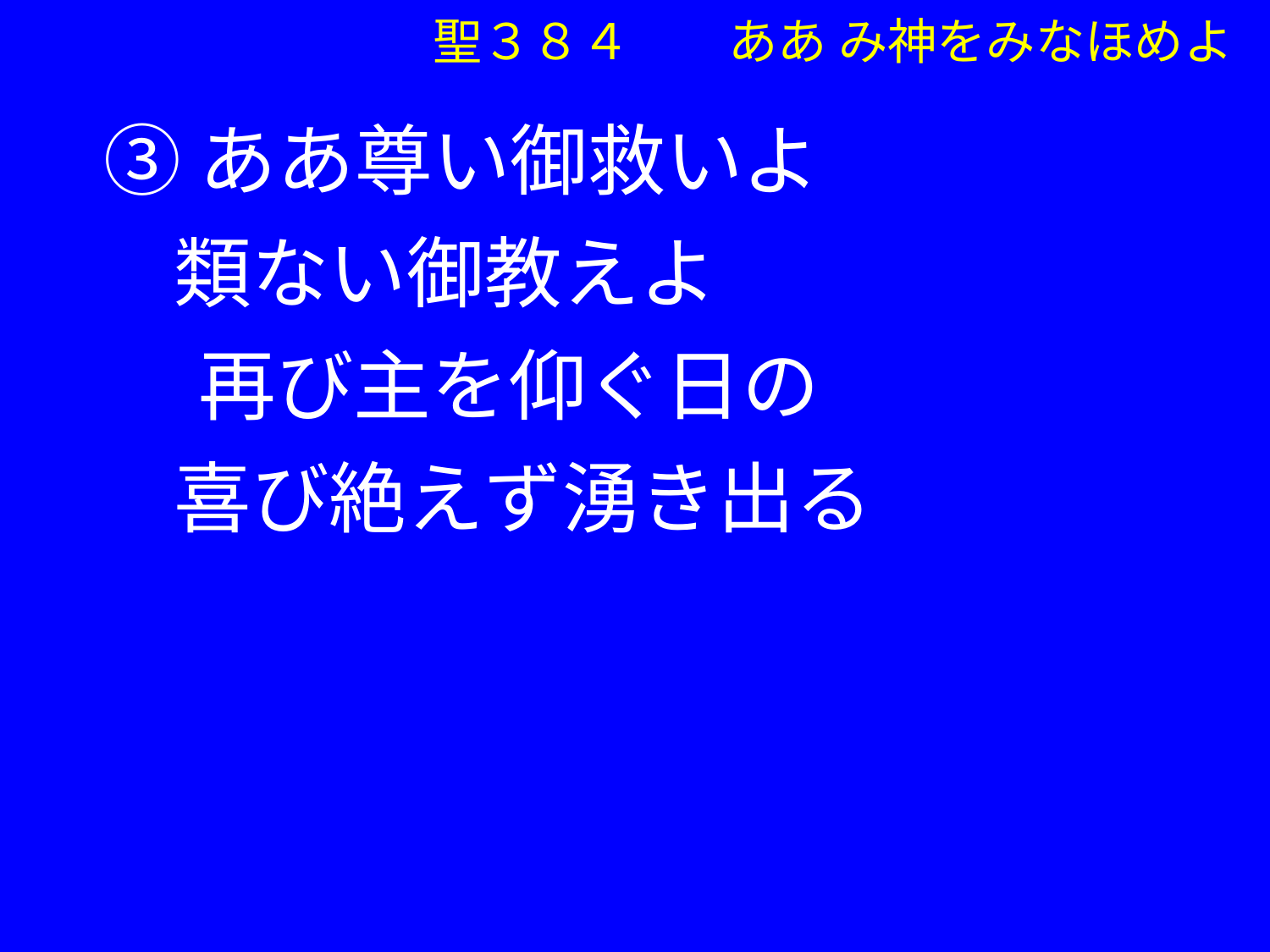

③ああ尊い御救いよ
   類ない御教えよ
　 再び主を仰ぐ日の
   喜び絶えず湧き出る

聖３８４　　ああ み神をみなほめよ